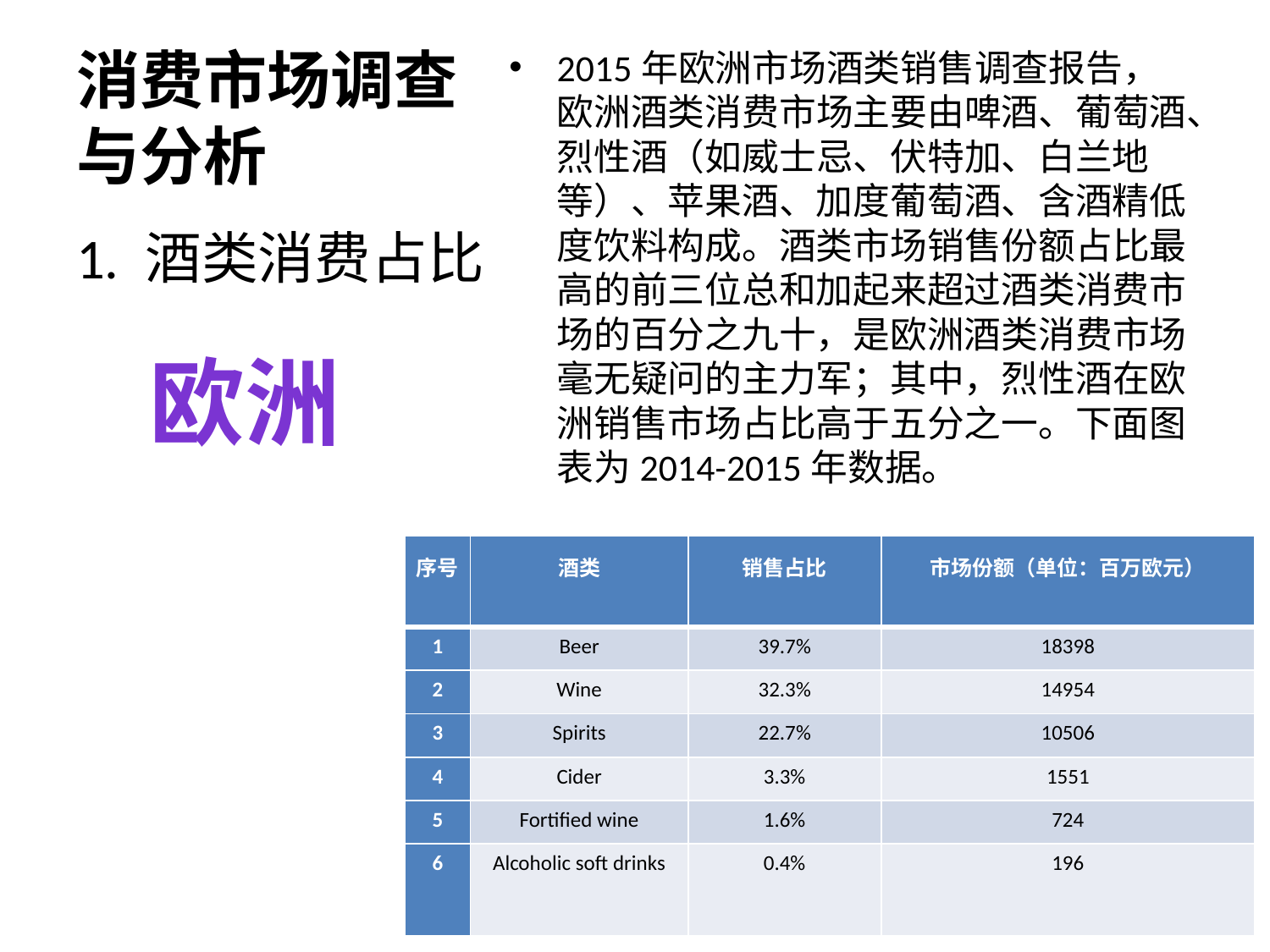

# 消费市场调查与分析
2015年欧洲市场酒类销售调查报告，欧洲酒类消费市场主要由啤酒、葡萄酒、烈性酒（如威士忌、伏特加、白兰地等）、苹果酒、加度葡萄酒、含酒精低度饮料构成。酒类市场销售份额占比最高的前三位总和加起来超过酒类消费市场的百分之九十，是欧洲酒类消费市场毫无疑问的主力军；其中，烈性酒在欧洲销售市场占比高于五分之一。下面图表为2014-2015年数据。

1. 酒类消费占比
欧洲
| 序号 | 酒类 | 销售占比 | 市场份额（单位：百万欧元） |
| --- | --- | --- | --- |
| 1 | Beer | 39.7% | 18398 |
| 2 | Wine | 32.3% | 14954 |
| 3 | Spirits | 22.7% | 10506 |
| 4 | Cider | 3.3% | 1551 |
| 5 | Fortified wine | 1.6% | 724 |
| 6 | Alcoholic soft drinks | 0.4% | 196 |